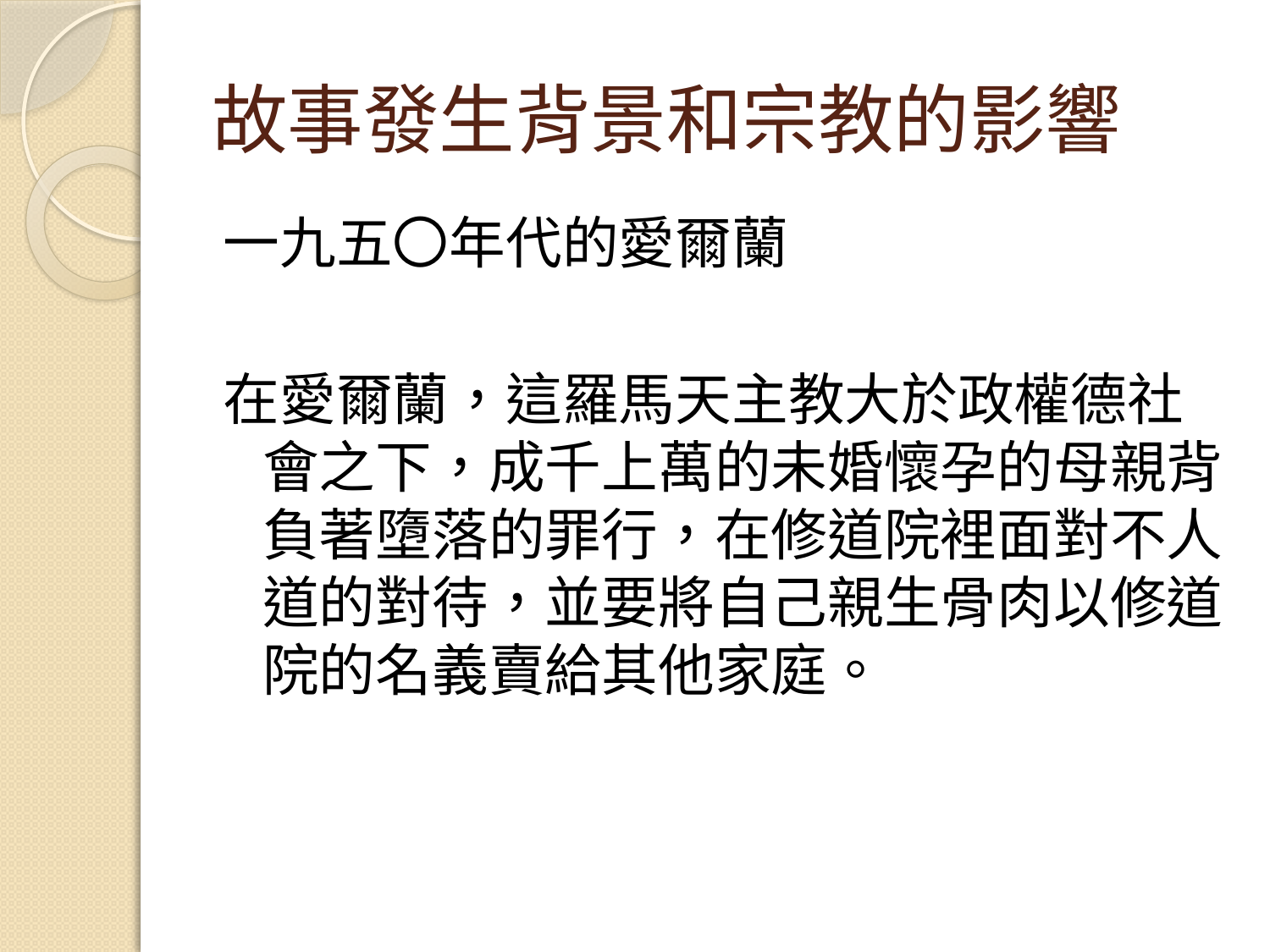

# 故事發生背景和宗教的影響
一九五〇年代的愛爾蘭

在愛爾蘭，這羅馬天主教大於政權德社會之下，成千上萬的未婚懷孕的母親背負著墮落的罪行，在修道院裡面對不人道的對待，並要將自己親生骨肉以修道院的名義賣給其他家庭。